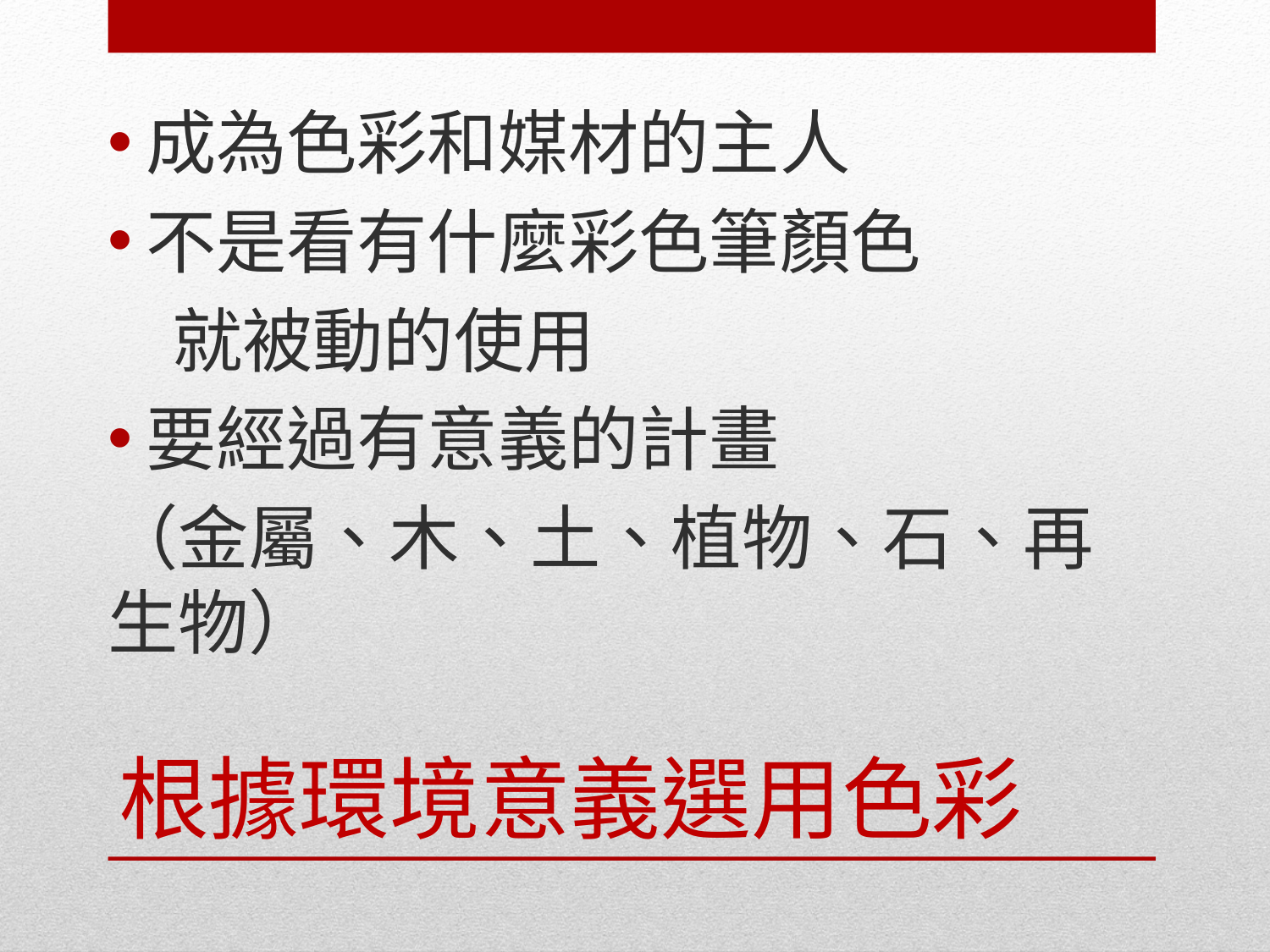

成為色彩和媒材的主人
不是看有什麼彩色筆顏色
   就被動的使用
要經過有意義的計畫
（金屬、木、土、植物、石、再生物）
# 根據環境意義選用色彩